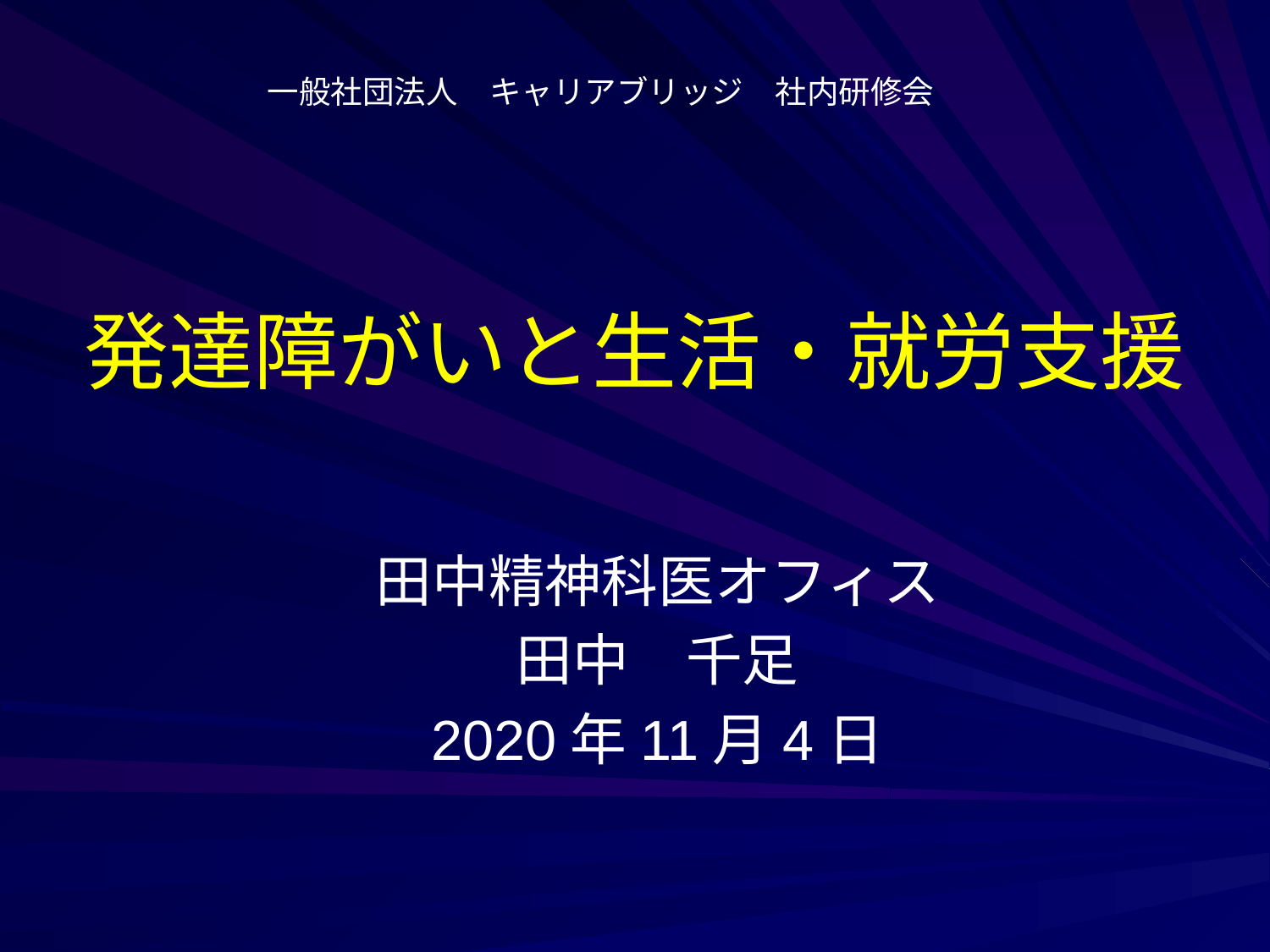

一般社団法人　キャリアブリッジ　社内研修会
# 発達障がいと生活・就労支援
田中精神科医オフィス
田中　千足
2020年11月4日